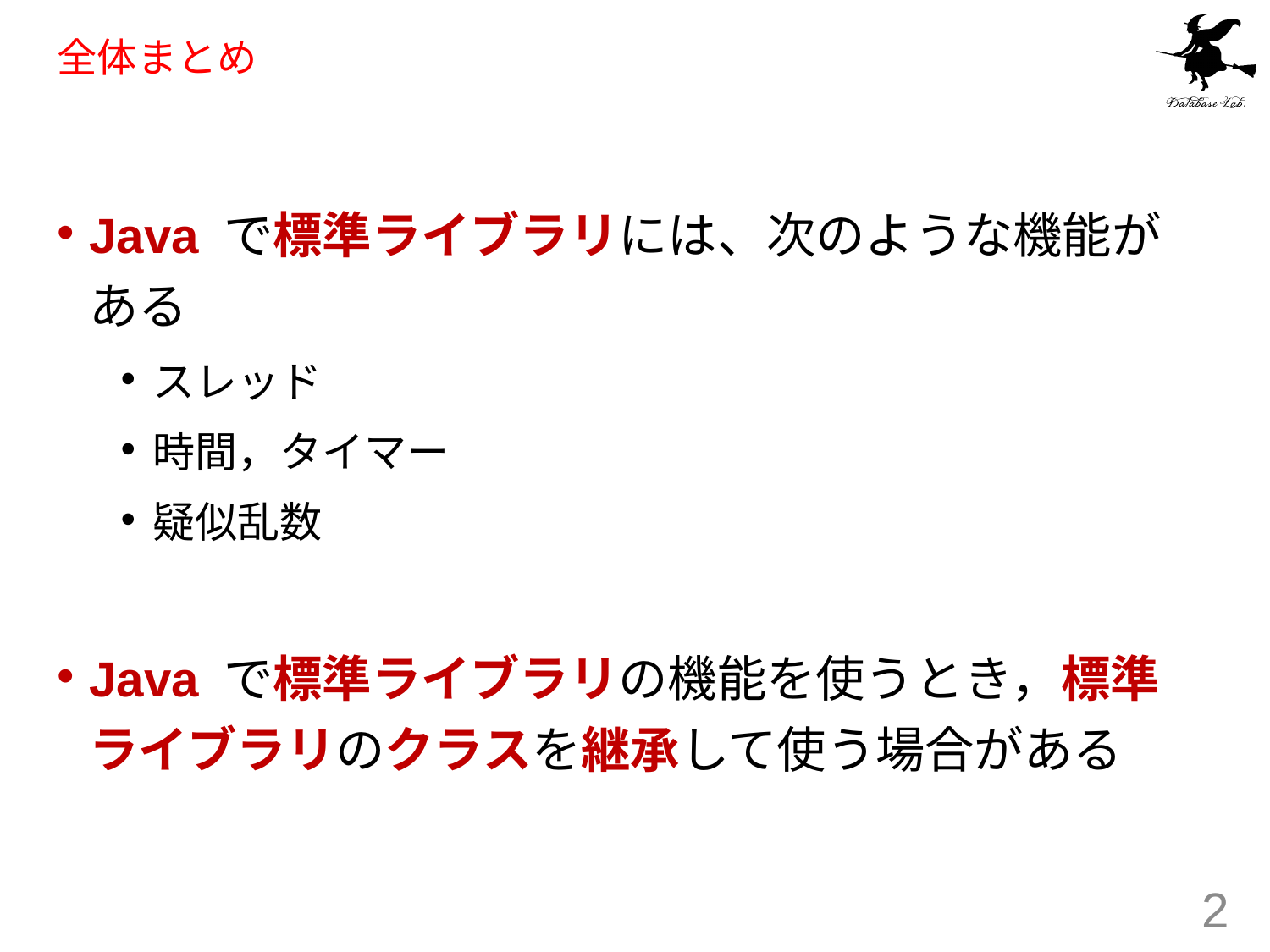

# 全体まとめ

Java で標準ライブラリには、次のような機能がある
スレッド
時間，タイマー
疑似乱数

Java で標準ライブラリの機能を使うとき，標準ライブラリのクラスを継承して使う場合がある

2